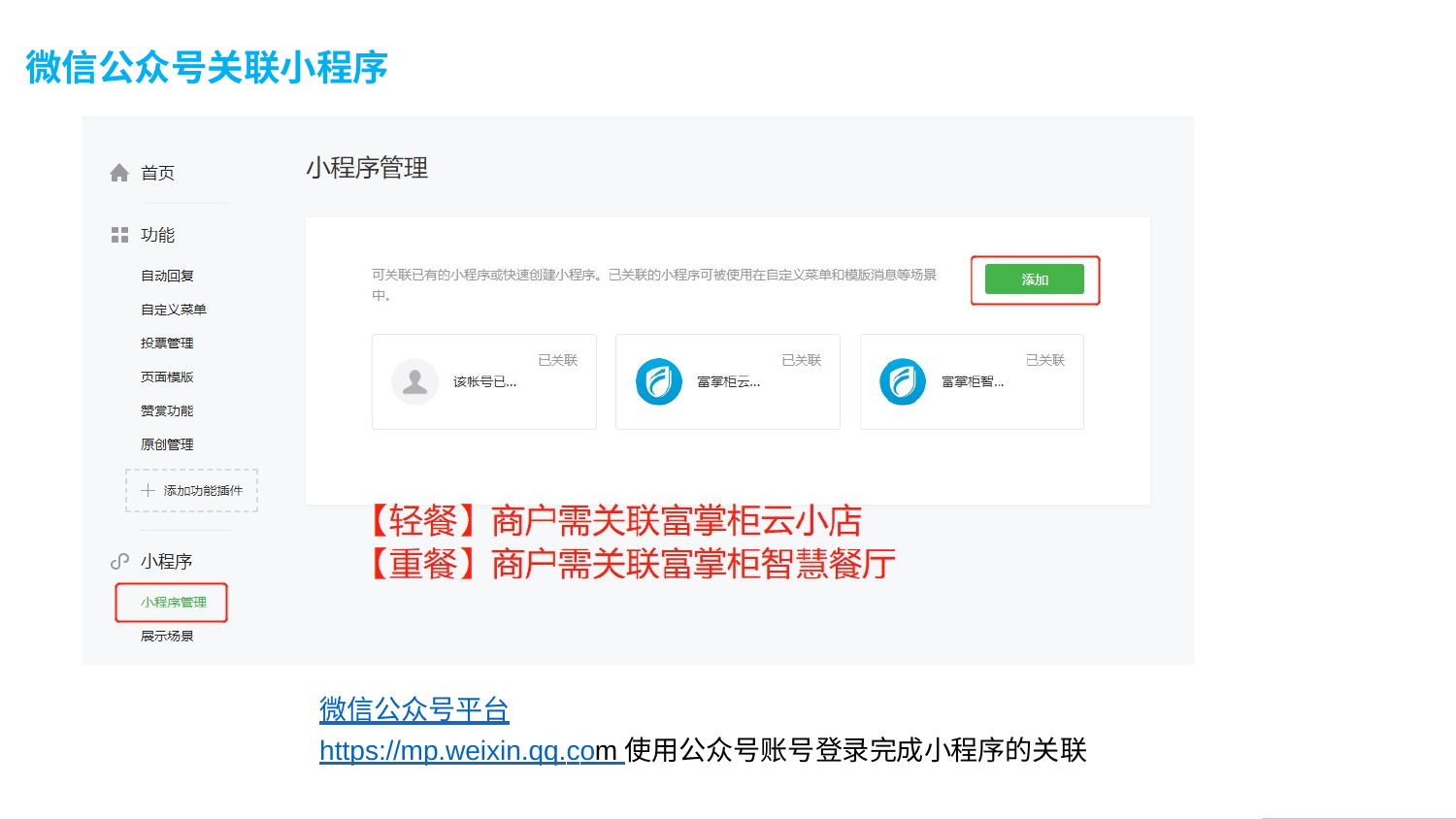

# 微信公众号关联小程序

微信公众号平台
https://mp.weixin.qq.com 使用公众号账号登录完成小程序的关联